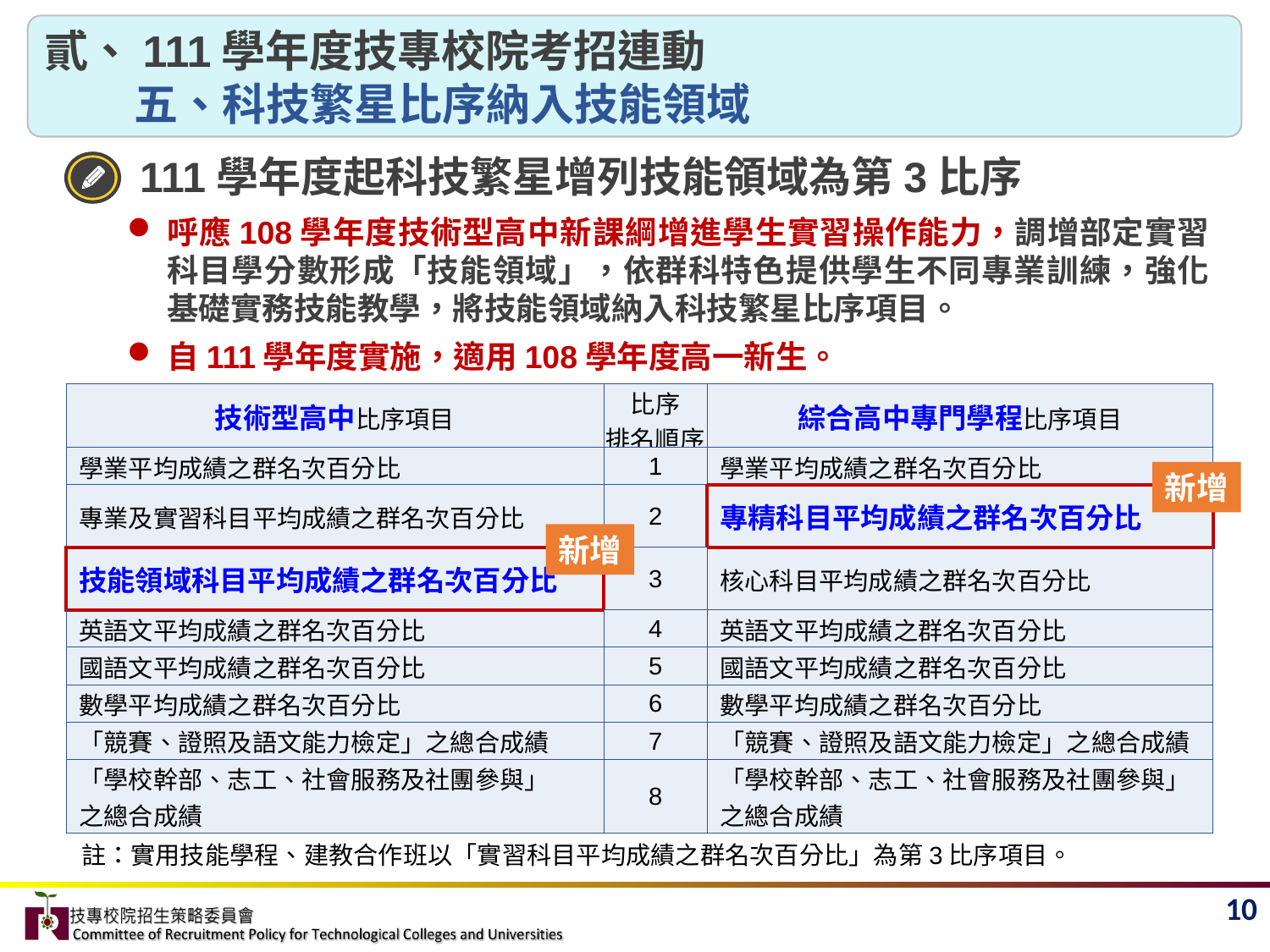

貳、111學年度技專校院考招連動
        五、科技繁星比序納入技能領域
111學年度起科技繁星增列技能領域為第3比序

呼應108學年度技術型高中新課綱增進學生實習操作能力，調增部定實習科目學分數形成「技能領域」，依群科特色提供學生不同專業訓練，強化基礎實務技能教學，將技能領域納入科技繁星比序項目。
自111學年度實施，適用108學年度高一新生。

| 技術型高中比序項目 | 比序 排名順序 | 綜合高中專門學程比序項目 |
| --- | --- | --- |
| 學業平均成績之群名次百分比 | 1 | 學業平均成績之群名次百分比 |
| 專業及實習科目平均成績之群名次百分比 | 2 | 專精科目平均成績之群名次百分比 |
| 技能領域科目平均成績之群名次百分比 | 3 | 核心科目平均成績之群名次百分比 |
| 英語文平均成績之群名次百分比 | 4 | 英語文平均成績之群名次百分比 |
| 國語文平均成績之群名次百分比 | 5 | 國語文平均成績之群名次百分比 |
| 數學平均成績之群名次百分比 | 6 | 數學平均成績之群名次百分比 |
| 「競賽、證照及語文能力檢定」之總合成績 | 7 | 「競賽、證照及語文能力檢定」之總合成績 |
| 「學校幹部、志工、社會服務及社團參與」 之總合成績 | 8 | 「學校幹部、志工、社會服務及社團參與」 之總合成績 |
新增
新增
註：實用技能學程、建教合作班以「實習科目平均成績之群名次百分比」為第3比序項目。